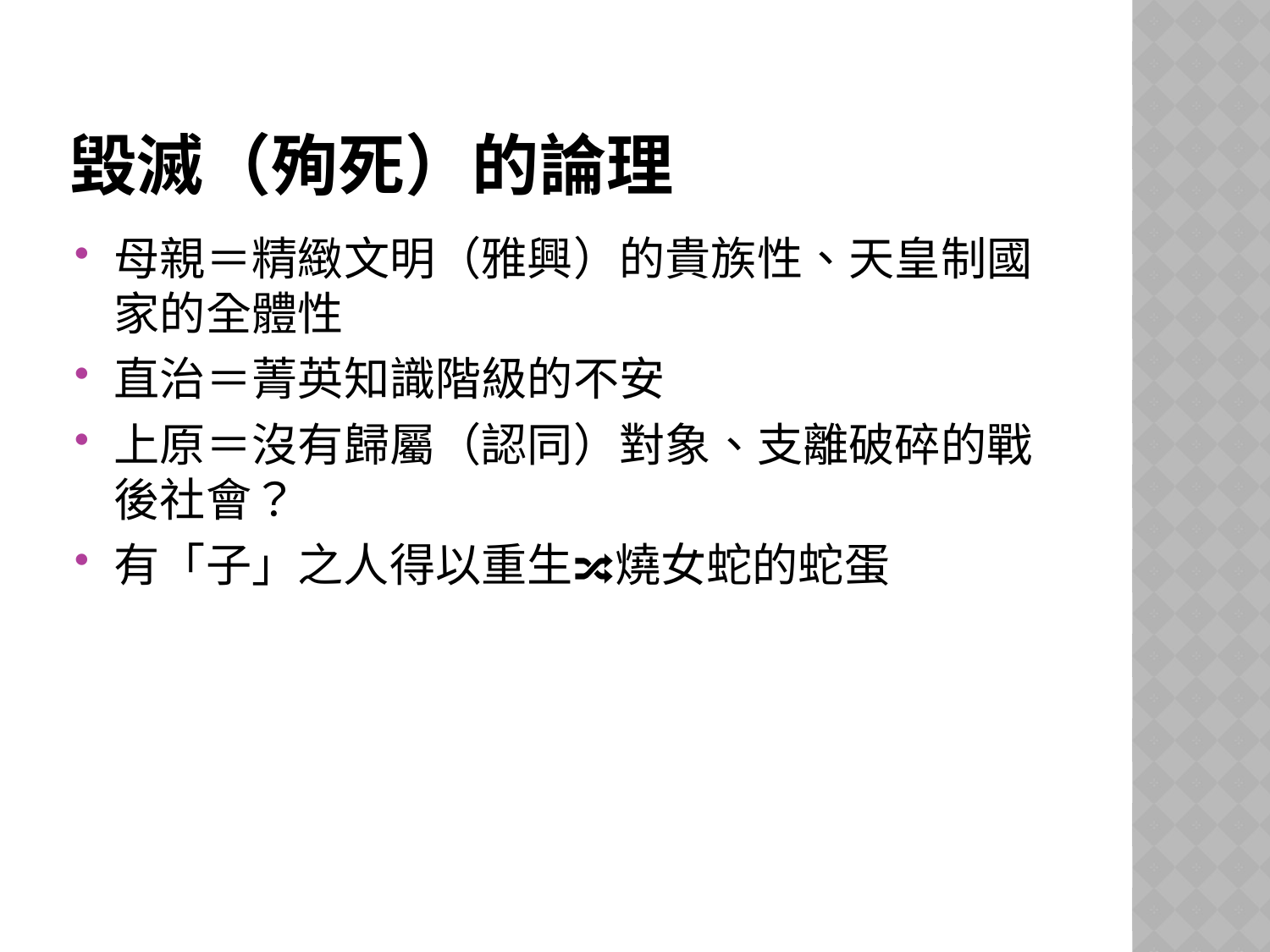

# 毀滅（殉死）的論理
母親＝精緻文明（雅興）的貴族性、天皇制國家的全體性
直治＝菁英知識階級的不安
上原＝沒有歸屬（認同）對象、支離破碎的戰後社會？
有「子」之人得以重生🔀燒女蛇的蛇蛋